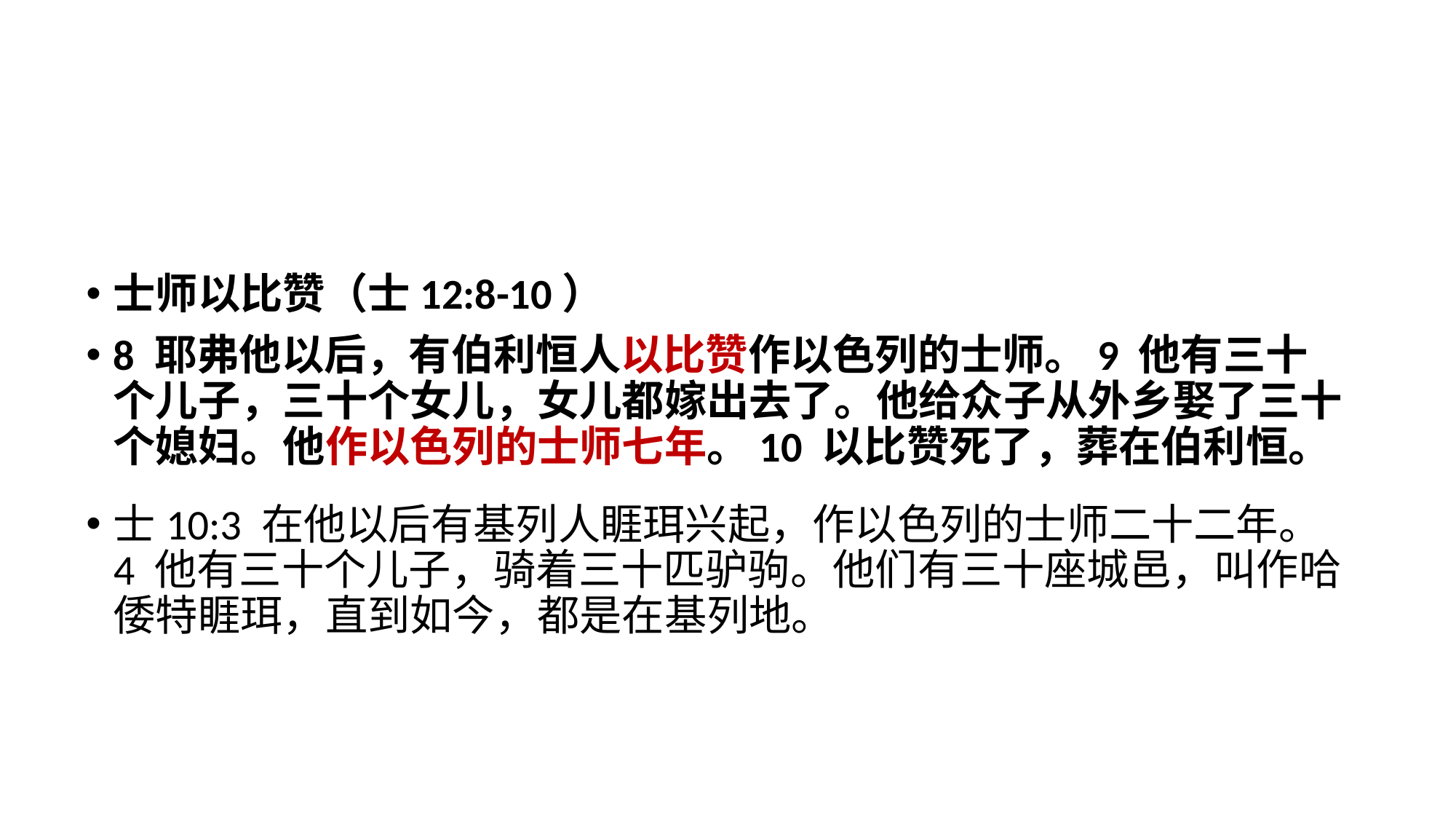

士师以比赞（士12:8-10）
8 耶弗他以后，有伯利恒人以比赞作以色列的士师。9 他有三十个儿子，三十个女儿，女儿都嫁出去了。他给众子从外乡娶了三十个媳妇。他作以色列的士师七年。10 以比赞死了，葬在伯利恒。

士10:3 在他以后有基列人睚珥兴起，作以色列的士师二十二年。4 他有三十个儿子，骑着三十匹驴驹。他们有三十座城邑，叫作哈倭特睚珥，直到如今，都是在基列地。